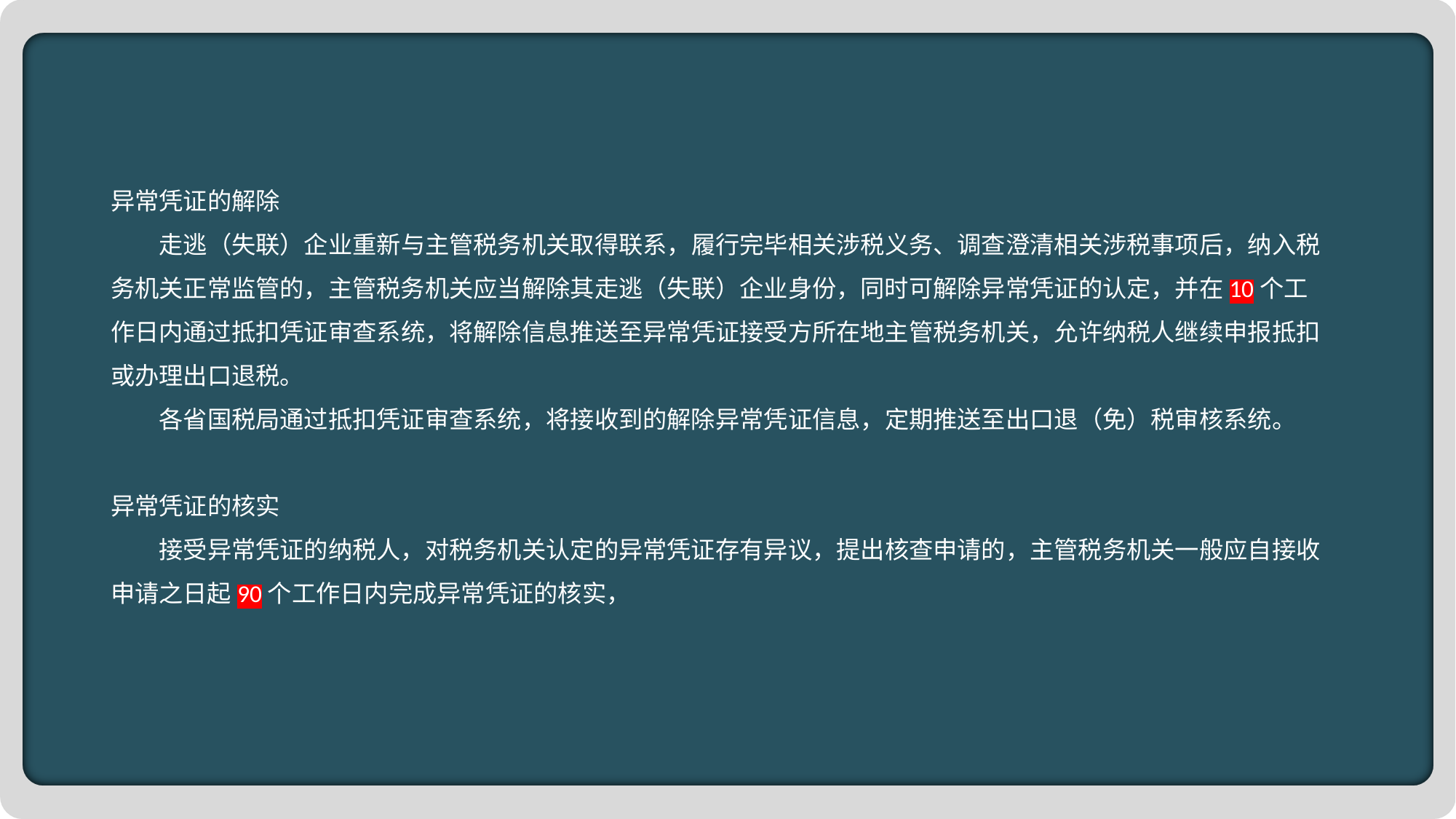

异常凭证的解除
　　走逃（失联）企业重新与主管税务机关取得联系，履行完毕相关涉税义务、调查澄清相关涉税事项后，纳入税务机关正常监管的，主管税务机关应当解除其走逃（失联）企业身份，同时可解除异常凭证的认定，并在10个工作日内通过抵扣凭证审查系统，将解除信息推送至异常凭证接受方所在地主管税务机关，允许纳税人继续申报抵扣或办理出口退税。
　　各省国税局通过抵扣凭证审查系统，将接收到的解除异常凭证信息，定期推送至出口退（免）税审核系统。

异常凭证的核实
　　接受异常凭证的纳税人，对税务机关认定的异常凭证存有异议，提出核查申请的，主管税务机关一般应自接收申请之日起90个工作日内完成异常凭证的核实，